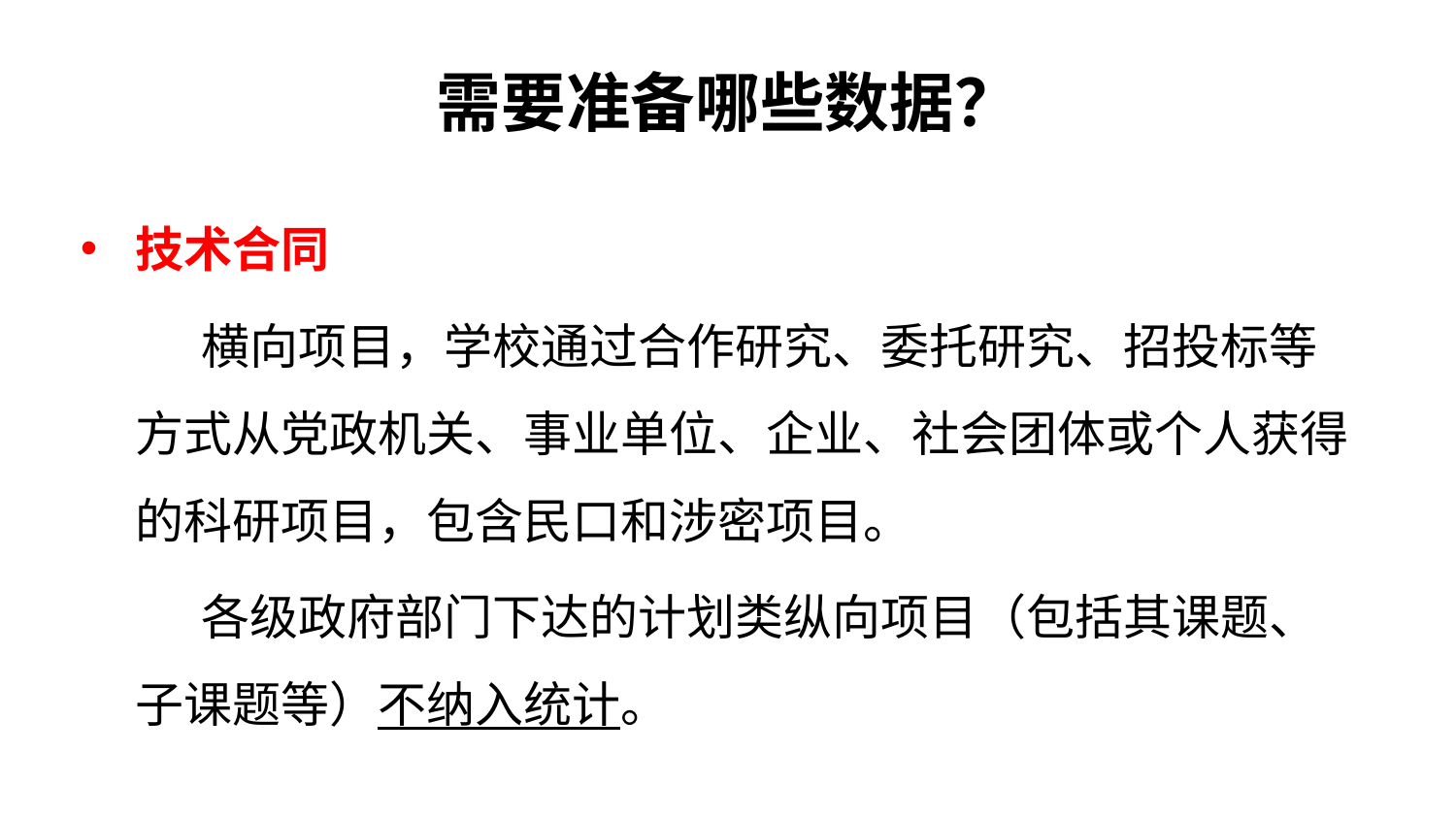

# 需要准备哪些数据？
技术合同
          横向项目，学校通过合作研究、委托研究、招投标等方式从党政机关、事业单位、企业、社会团体或个人获得的科研项目，包含民口和涉密项目。
          各级政府部门下达的计划类纵向项目（包括其课题、子课题等）不纳入统计。